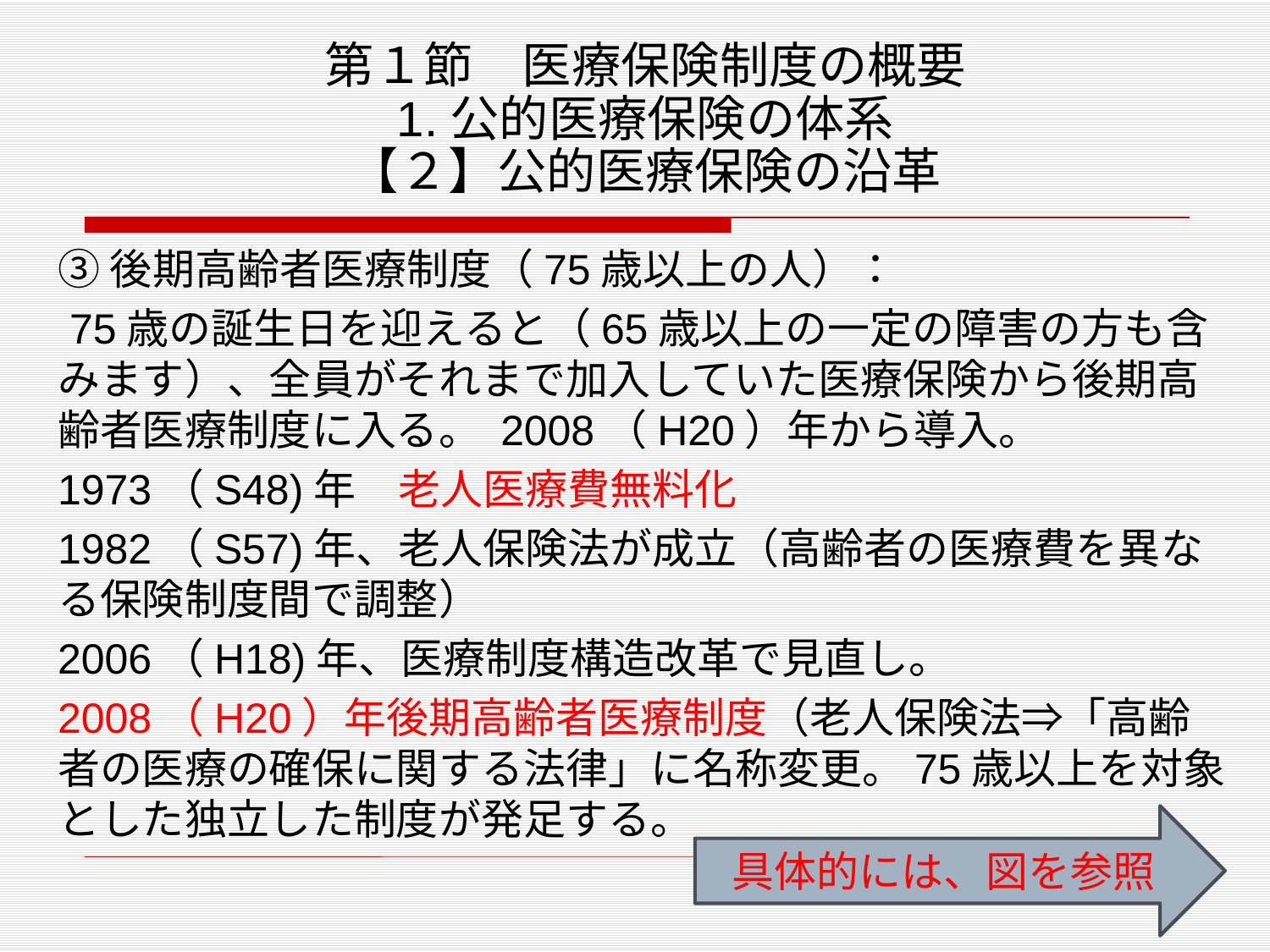

# 第１節　医療保険制度の概要 1.公的医療保険の体系 【２】公的医療保険の沿革
③後期高齢者医療制度（75歳以上の人）：
 75歳の誕生日を迎えると（65歳以上の一定の障害の方も含みます）、全員がそれまで加入していた医療保険から後期高齢者医療制度に入る。 2008（H20）年から導入。
1973（S48)年　老人医療費無料化
1982（S57)年、老人保険法が成立（高齢者の医療費を異なる保険制度間で調整）
2006（H18)年、医療制度構造改革で見直し。
2008（H20）年後期高齢者医療制度（老人保険法⇒「高齢者の医療の確保に関する法律」に名称変更。75歳以上を対象とした独立した制度が発足する。

具体的には、図を参照